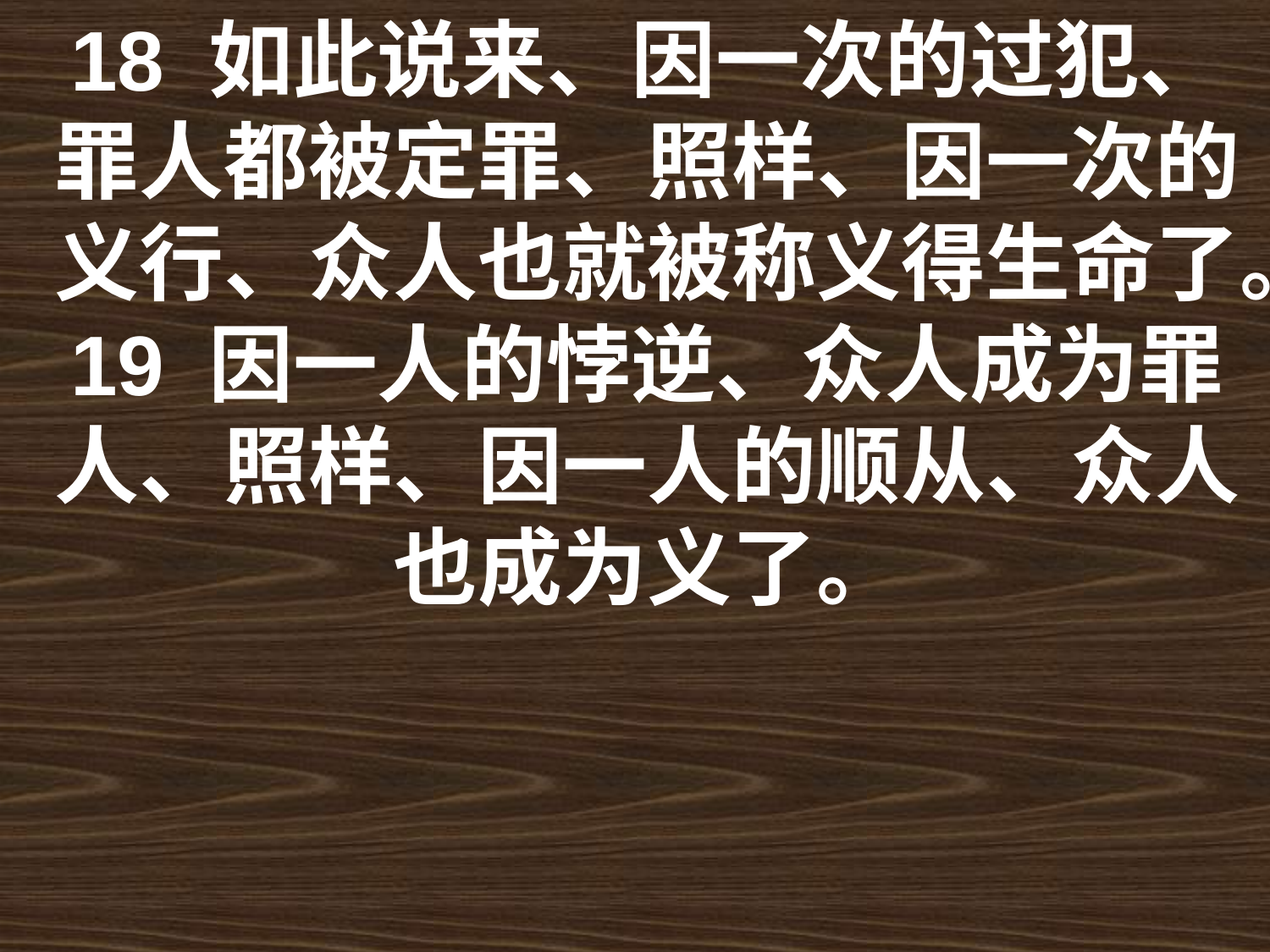

18 如此说来、因一次的过犯、罪人都被定罪、照样、因一次的义行、众人也就被称义得生命了。19 因一人的悖逆、众人成为罪人、照样、因一人的顺从、众人也成为义了。